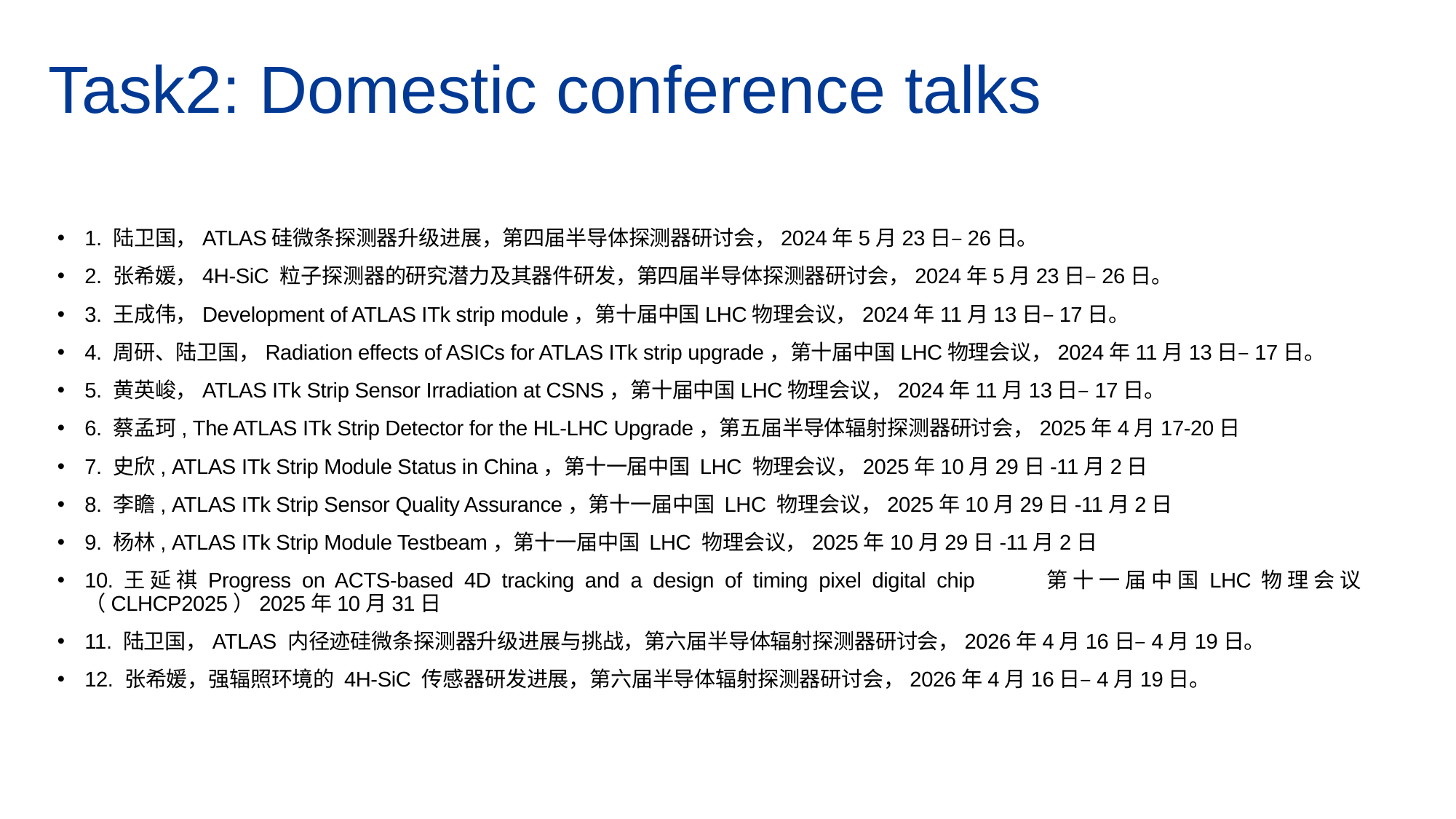

# Task2: Domestic conference talks
1. 陆卫国，ATLAS硅微条探测器升级进展，第四届半导体探测器研讨会，2024年5月23日–26日。
2. 张希媛，4H-SiC 粒子探测器的研究潜力及其器件研发，第四届半导体探测器研讨会，2024年5月23日–26日。
3. 王成伟，Development of ATLAS ITk strip module，第十届中国LHC物理会议，2024年11月13日–17日。
4. 周研、陆卫国，Radiation effects of ASICs for ATLAS ITk strip upgrade，第十届中国LHC物理会议，2024年11月13日–17日。
5. 黄英峻，ATLAS ITk Strip Sensor Irradiation at CSNS，第十届中国LHC物理会议，2024年11月13日–17日。
6. 蔡孟珂, The ATLAS ITk Strip Detector for the HL-LHC Upgrade，第五届半导体辐射探测器研讨会，2025年4月17-20日
7. 史欣, ATLAS ITk Strip Module Status in China，第十一届中国 LHC 物理会议，2025年10月29日-11月2日
8. 李瞻, ATLAS ITk Strip Sensor Quality Assurance，第十一届中国 LHC 物理会议，2025年10月29日-11月2日
9. 杨林, ATLAS ITk Strip Module Testbeam，第十一届中国 LHC 物理会议，2025年10月29日-11月2日
10.王延祺Progress on ACTS-based 4D tracking and a design of timing pixel digital chip	第十一届中国LHC物理会议（CLHCP2025）2025年10月31日
11. 陆卫国，ATLAS 内径迹硅微条探测器升级进展与挑战，第六届半导体辐射探测器研讨会，2026年4月16日–4月19日。
12. 张希媛，强辐照环境的 4H-SiC 传感器研发进展，第六届半导体辐射探测器研讨会，2026年4月16日–4月19日。